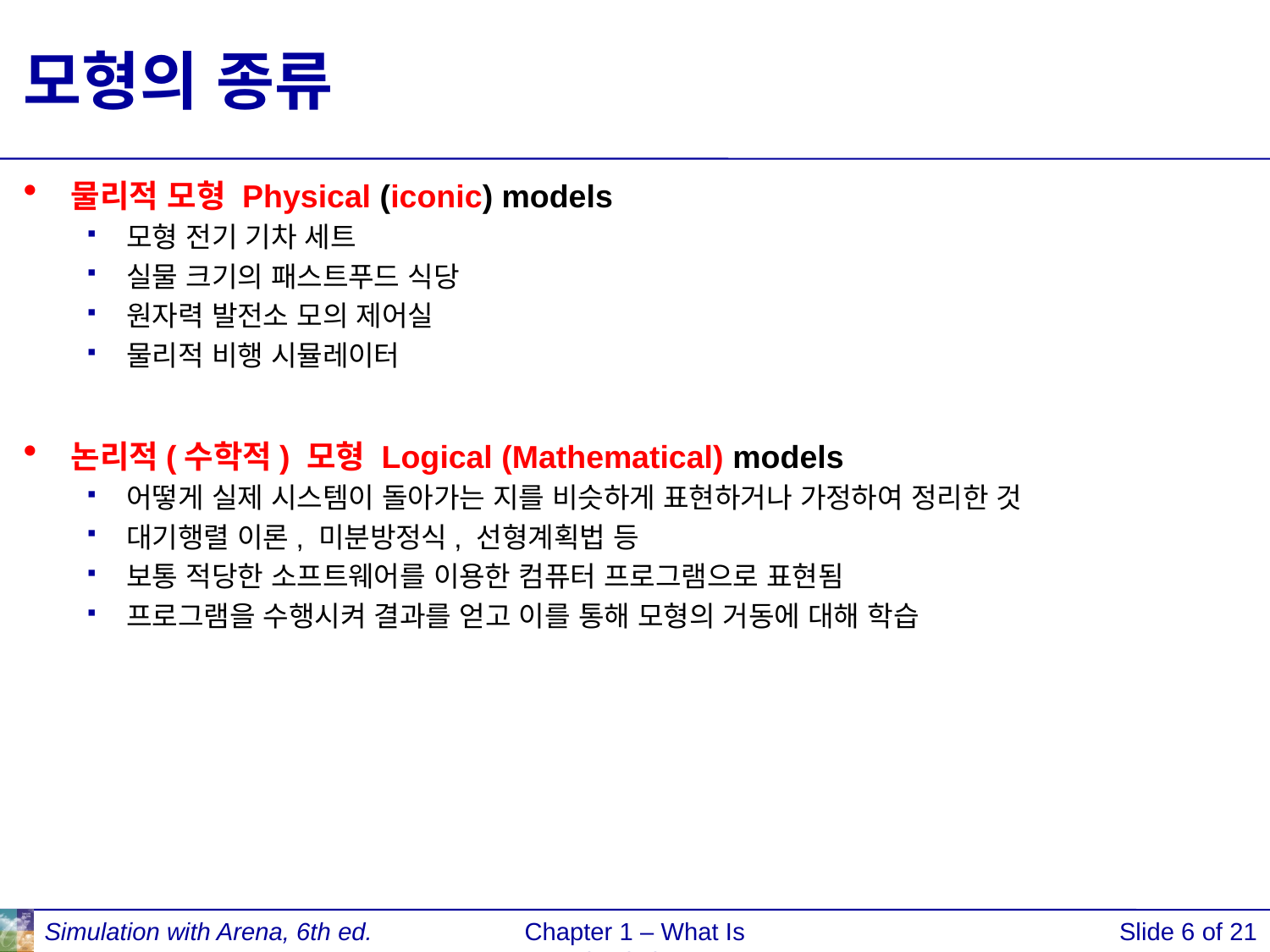

# 모형의 종류
물리적 모형 Physical (iconic) models
모형 전기 기차 세트
실물 크기의 패스트푸드 식당
원자력 발전소 모의 제어실
물리적 비행 시뮬레이터

논리적(수학적) 모형 Logical (Mathematical) models
어떻게 실제 시스템이 돌아가는 지를 비슷하게 표현하거나 가정하여 정리한 것
대기행렬 이론, 미분방정식, 선형계획법 등
보통 적당한 소프트웨어를 이용한 컴퓨터 프로그램으로 표현됨
프로그램을 수행시켜 결과를 얻고 이를 통해 모형의 거동에 대해 학습

Simulation with Arena, 6th ed.
Chapter 1 – What Is Simulation?
Slide 6 of 21